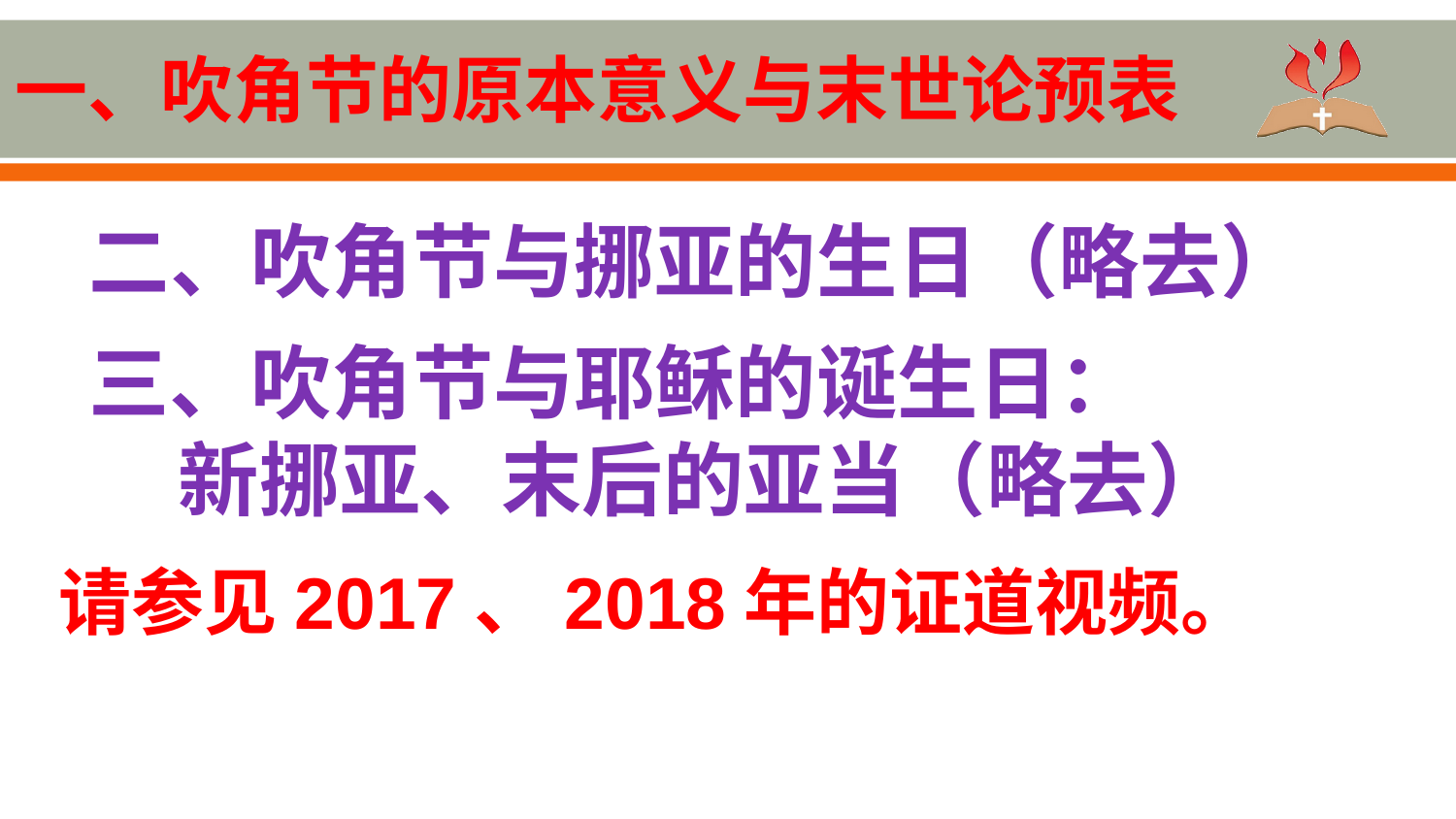

# 一、吹角节的原本意义与末世论预表
   二、吹角节与挪亚的生日（略去）
   三、吹角节与耶稣的诞生日：
新挪亚、末后的亚当（略去）
   请参见2017、2018年的证道视频。